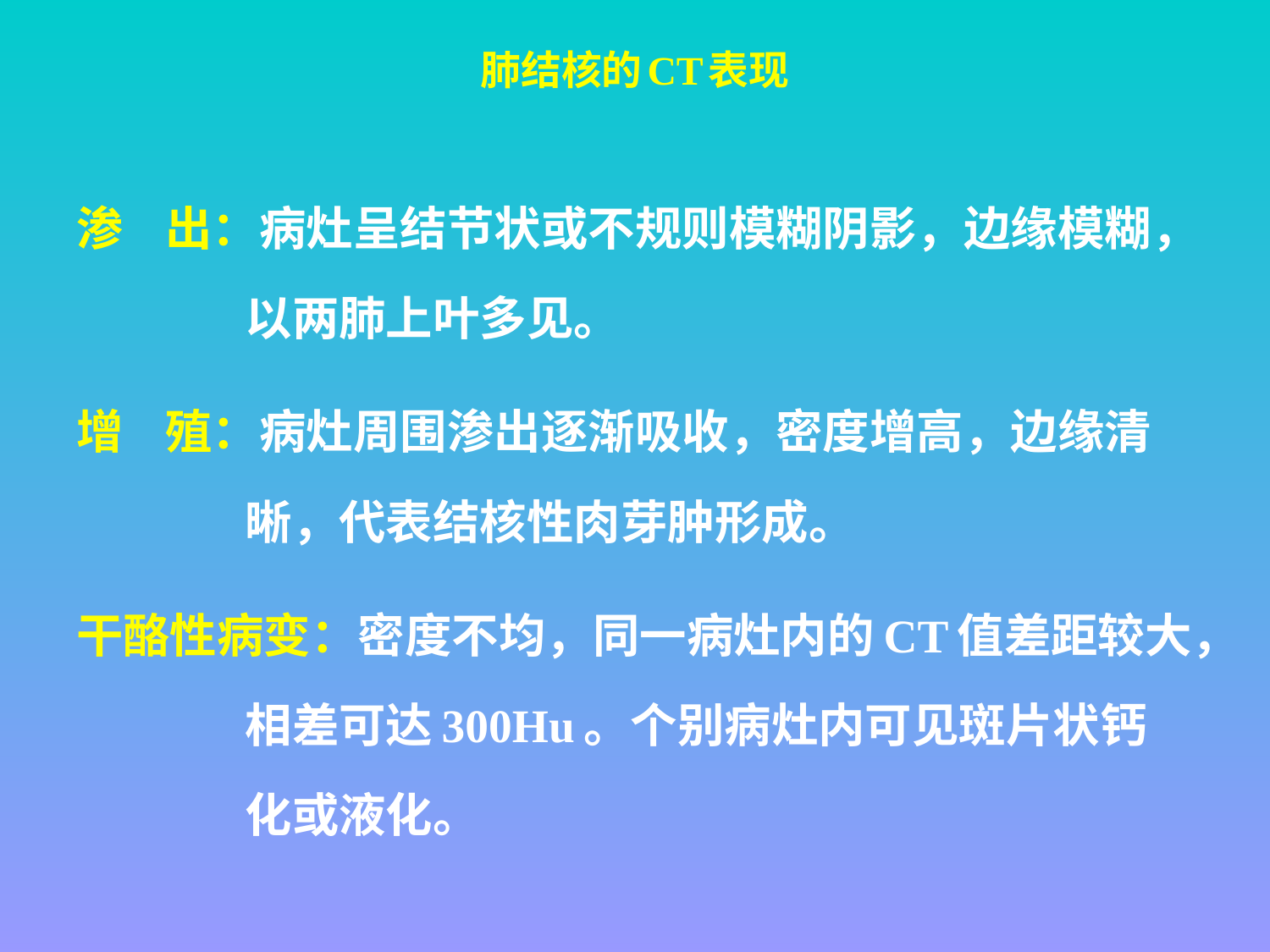

# 肺结核的CT表现
渗    出：病灶呈结节状或不规则模糊阴影，边缘模糊，以两肺上叶多见。
增    殖：病灶周围渗出逐渐吸收，密度增高，边缘清晰，代表结核性肉芽肿形成。
干酪性病变：密度不均，同一病灶内的CT值差距较大，相差可达300Hu。个别病灶内可见斑片状钙化或液化。